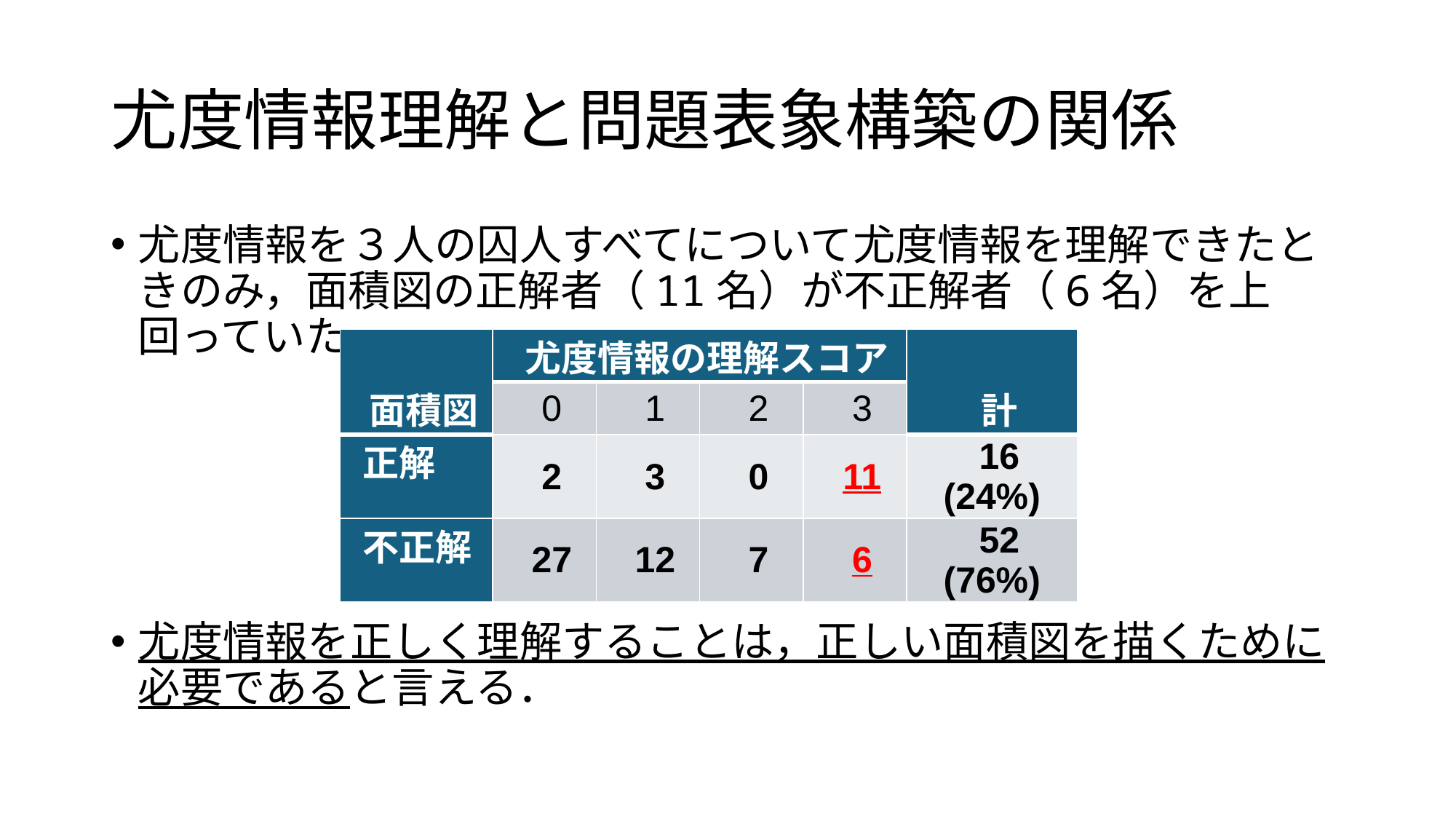

# 尤度情報理解と問題表象構築の関係
尤度情報を３人の囚人すべてについて尤度情報を理解できたときのみ，面積図の正解者（11名）が不正解者（6名）を上回っていた．

尤度情報を正しく理解することは，正しい面積図を描くために必要であると言える．
| 面積図 | 尤度情報の理解スコア |  |  |  | 計 |
| --- | --- | --- | --- | --- | --- |
|  | 0 | 1 | 2 | 3 |  |
| 正解 | 2 | 3 | 0 | 11 | 16 (24%) |
| 不正解 | 27 | 12 | 7 | 6 | 52 (76%) |